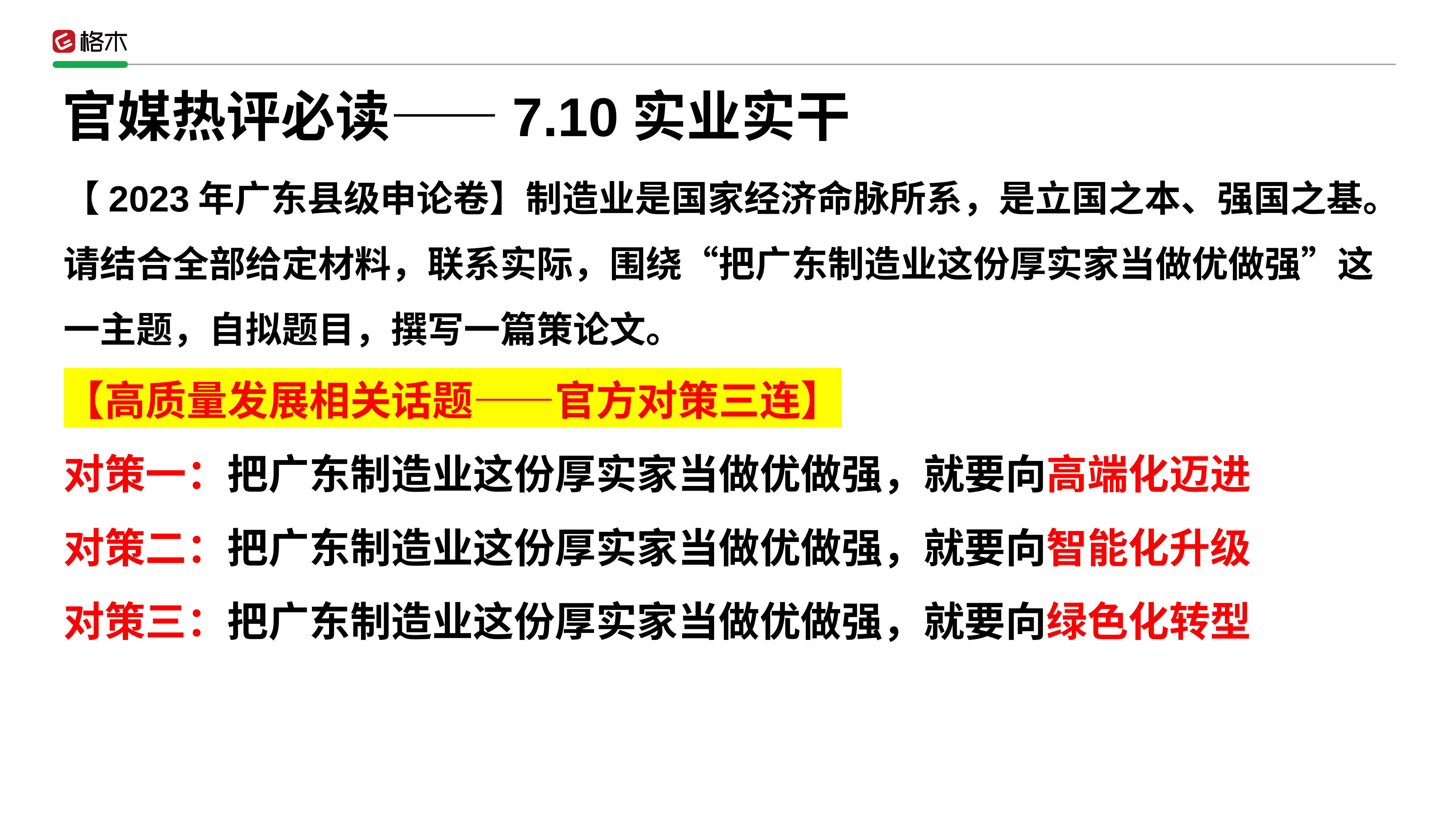

官媒热评必读——7.10实业实干
【2023年广东县级申论卷】制造业是国家经济命脉所系，是立国之本、强国之基。请结合全部给定材料，联系实际，围绕“把广东制造业这份厚实家当做优做强”这一主题，自拟题目，撰写一篇策论文。
【高质量发展相关话题——官方对策三连】
对策一：把广东制造业这份厚实家当做优做强，就要向高端化迈进
对策二：把广东制造业这份厚实家当做优做强，就要向智能化升级
对策三：把广东制造业这份厚实家当做优做强，就要向绿色化转型